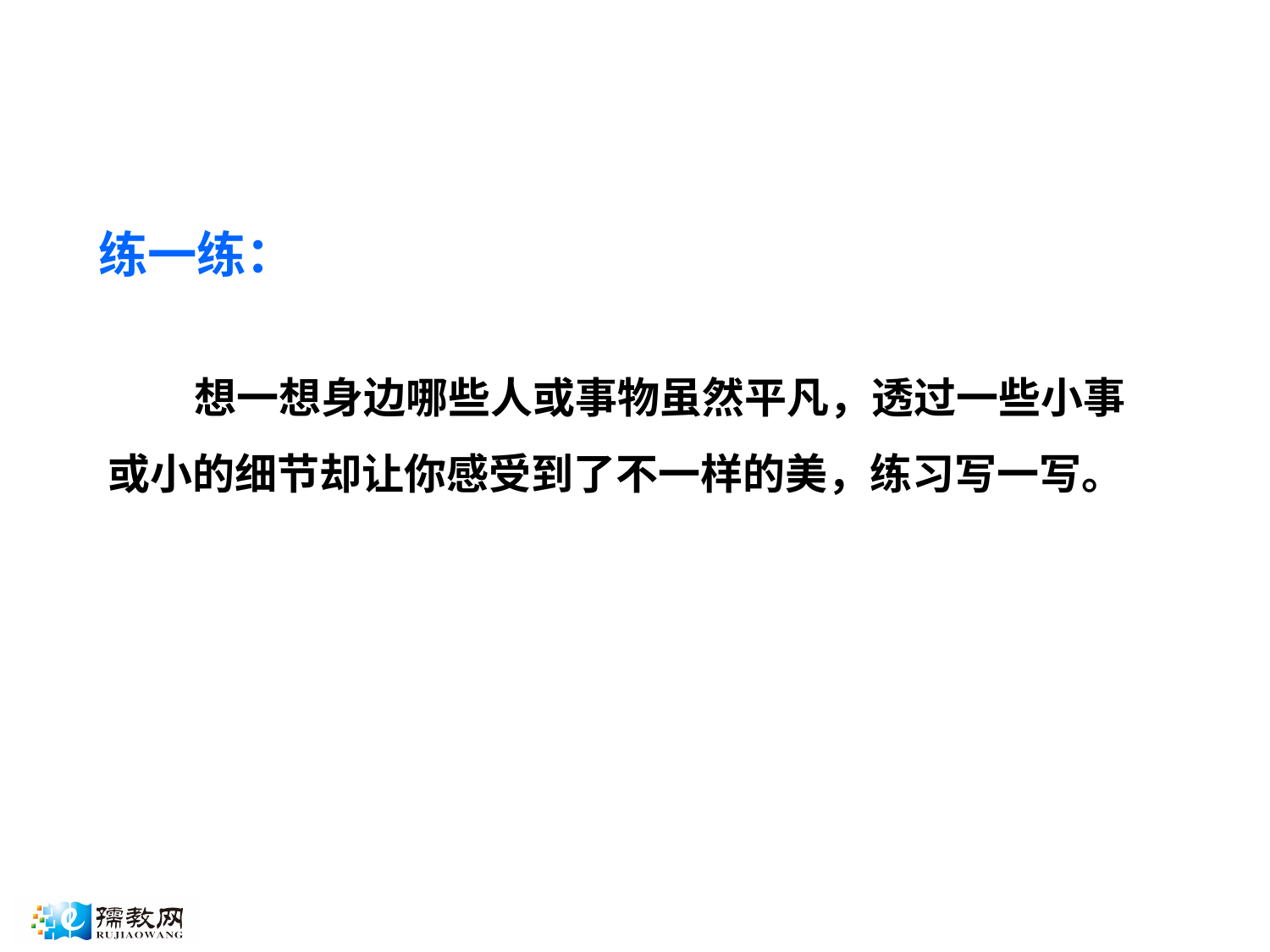

练一练：
想一想身边哪些人或事物虽然平凡，透过一些小事或小的细节却让你感受到了不一样的美，练习写一写。